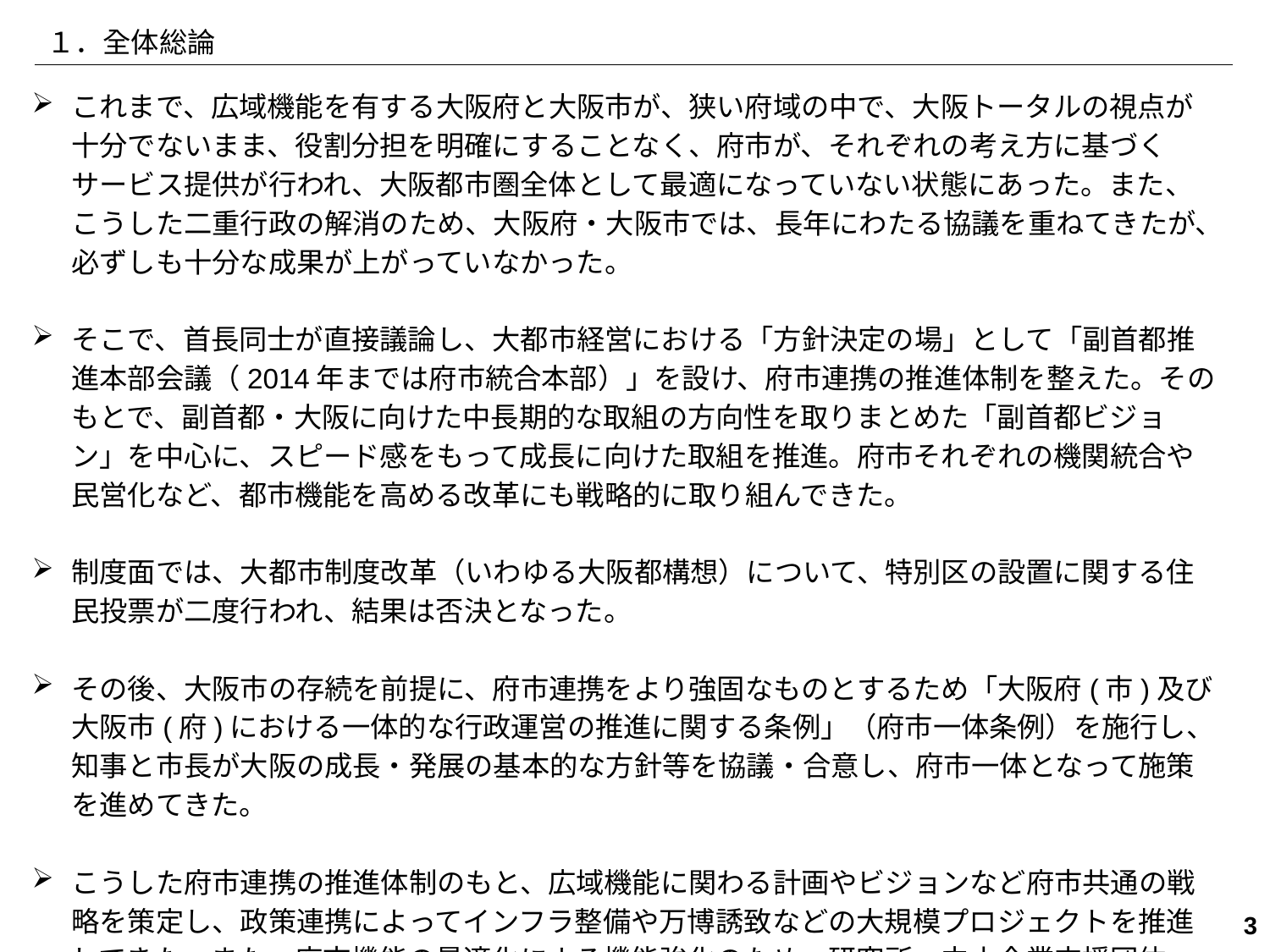

１．全体総論
これまで、広域機能を有する大阪府と大阪市が、狭い府域の中で、大阪トータルの視点が十分でないまま、役割分担を明確にすることなく、府市が、それぞれの考え方に基づくサービス提供が行われ、大阪都市圏全体として最適になっていない状態にあった。また、こうした二重行政の解消のため、大阪府・大阪市では、長年にわたる協議を重ねてきたが、必ずしも十分な成果が上がっていなかった。

そこで、首長同士が直接議論し、大都市経営における「方針決定の場」として「副首都推進本部会議（2014年までは府市統合本部）」を設け、府市連携の推進体制を整えた。そのもとで、副首都・大阪に向けた中長期的な取組の方向性を取りまとめた「副首都ビジョン」を中心に、スピード感をもって成長に向けた取組を推進。府市それぞれの機関統合や民営化など、都市機能を高める改革にも戦略的に取り組んできた。

制度面では、大都市制度改革（いわゆる大阪都構想）について、特別区の設置に関する住民投票が二度行われ、結果は否決となった。

その後、大阪市の存続を前提に、府市連携をより強固なものとするため「大阪府(市)及び大阪市(府)における一体的な行政運営の推進に関する条例」（府市一体条例）を施行し、知事と市長が大阪の成長・発展の基本的な方針等を協議・合意し、府市一体となって施策を進めてきた。

こうした府市連携の推進体制のもと、広域機能に関わる計画やビジョンなど府市共通の戦略を策定し、政策連携によってインフラ整備や万博誘致などの大規模プロジェクトを推進してきた。また、府市機能の最適化による機能強化のため、研究所、中小企業支援団体、大学など組織・機能統合が進み、府市連携が基盤となって広範囲で先駆的な改革を実現している。
3